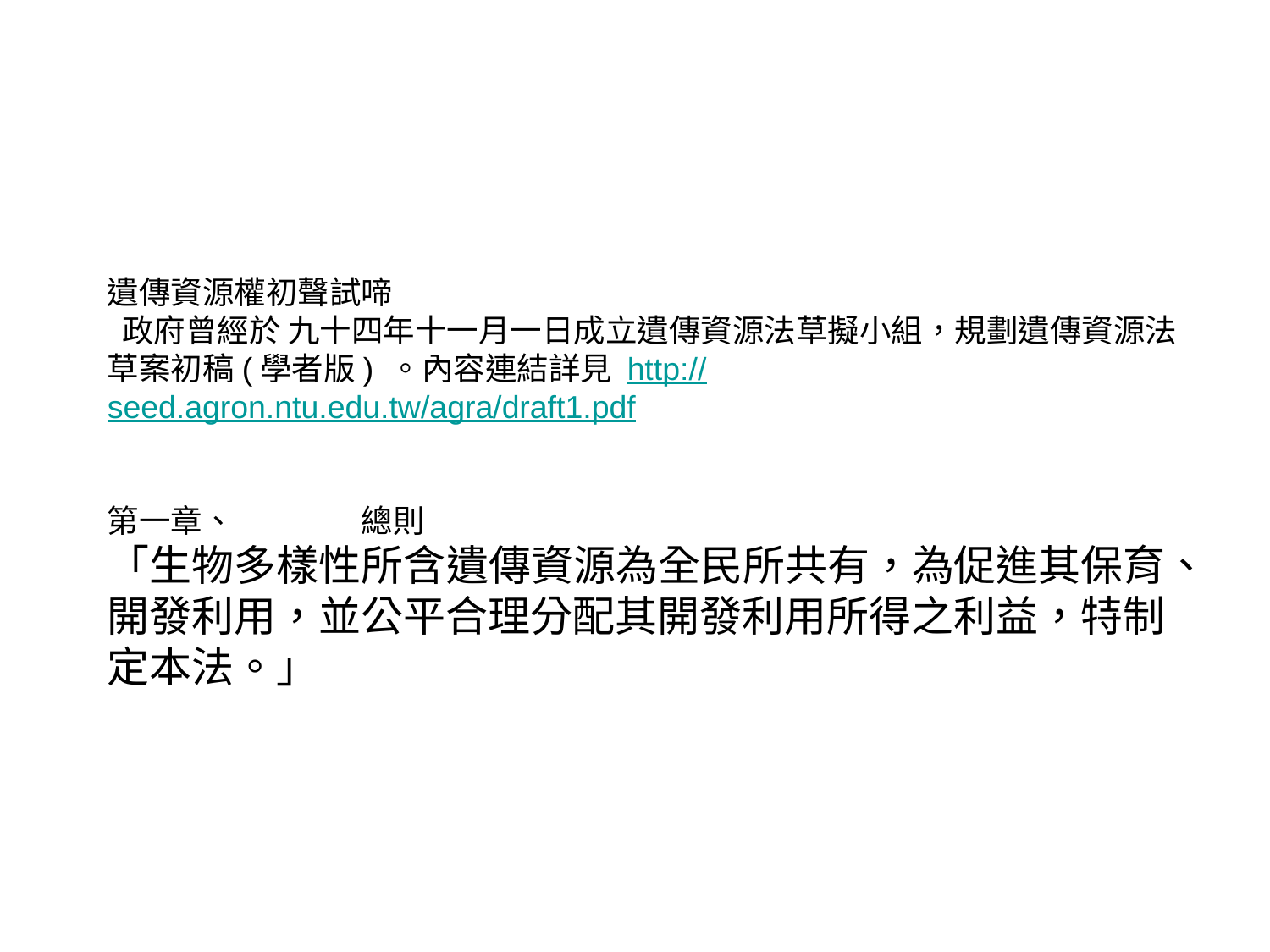

遺傳資源權初聲試啼
 政府曾經於 九十四年十一月一日成立遺傳資源法草擬小組，規劃遺傳資源法草案初稿(學者版) 。內容連結詳見 http://seed.agron.ntu.edu.tw/agra/draft1.pdf

第一章、	總則
「生物多樣性所含遺傳資源為全民所共有，為促進其保育、開發利用，並公平合理分配其開發利用所得之利益，特制定本法。」